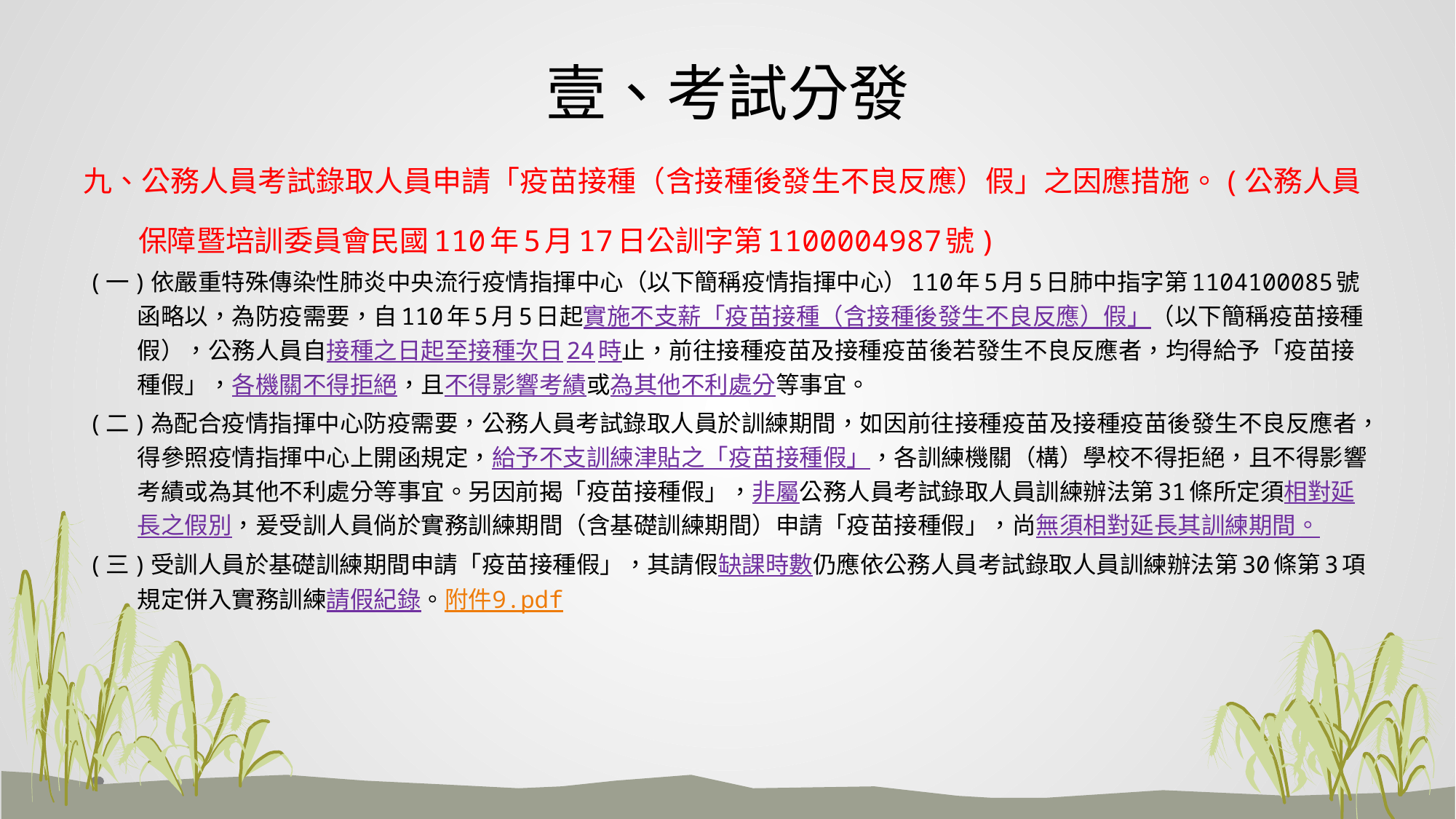

# 壹、考試分發
九、公務人員考試錄取人員申請「疫苗接種（含接種後發生不良反應）假」之因應措施。(公務人員保障暨培訓委員會民國110年5月17日公訓字第1100004987號)
(一)依嚴重特殊傳染性肺炎中央流行疫情指揮中心（以下簡稱疫情指揮中心）110年5月5日肺中指字第1104100085號函略以，為防疫需要，自110年5月5日起實施不支薪「疫苗接種（含接種後發生不良反應）假」（以下簡稱疫苗接種假），公務人員自接種之日起至接種次日24時止，前往接種疫苗及接種疫苗後若發生不良反應者，均得給予「疫苗接種假」，各機關不得拒絕，且不得影響考績或為其他不利處分等事宜。
(二)為配合疫情指揮中心防疫需要，公務人員考試錄取人員於訓練期間，如因前往接種疫苗及接種疫苗後發生不良反應者，得參照疫情指揮中心上開函規定，給予不支訓練津貼之「疫苗接種假」，各訓練機關（構）學校不得拒絕，且不得影響考績或為其他不利處分等事宜。另因前揭「疫苗接種假」，非屬公務人員考試錄取人員訓練辦法第31條所定須相對延長之假別，爰受訓人員倘於實務訓練期間（含基礎訓練期間）申請「疫苗接種假」，尚無須相對延長其訓練期間。
(三)受訓人員於基礎訓練期間申請「疫苗接種假」，其請假缺課時數仍應依公務人員考試錄取人員訓練辦法第30條第3項規定併入實務訓練請假紀錄。附件9.pdf